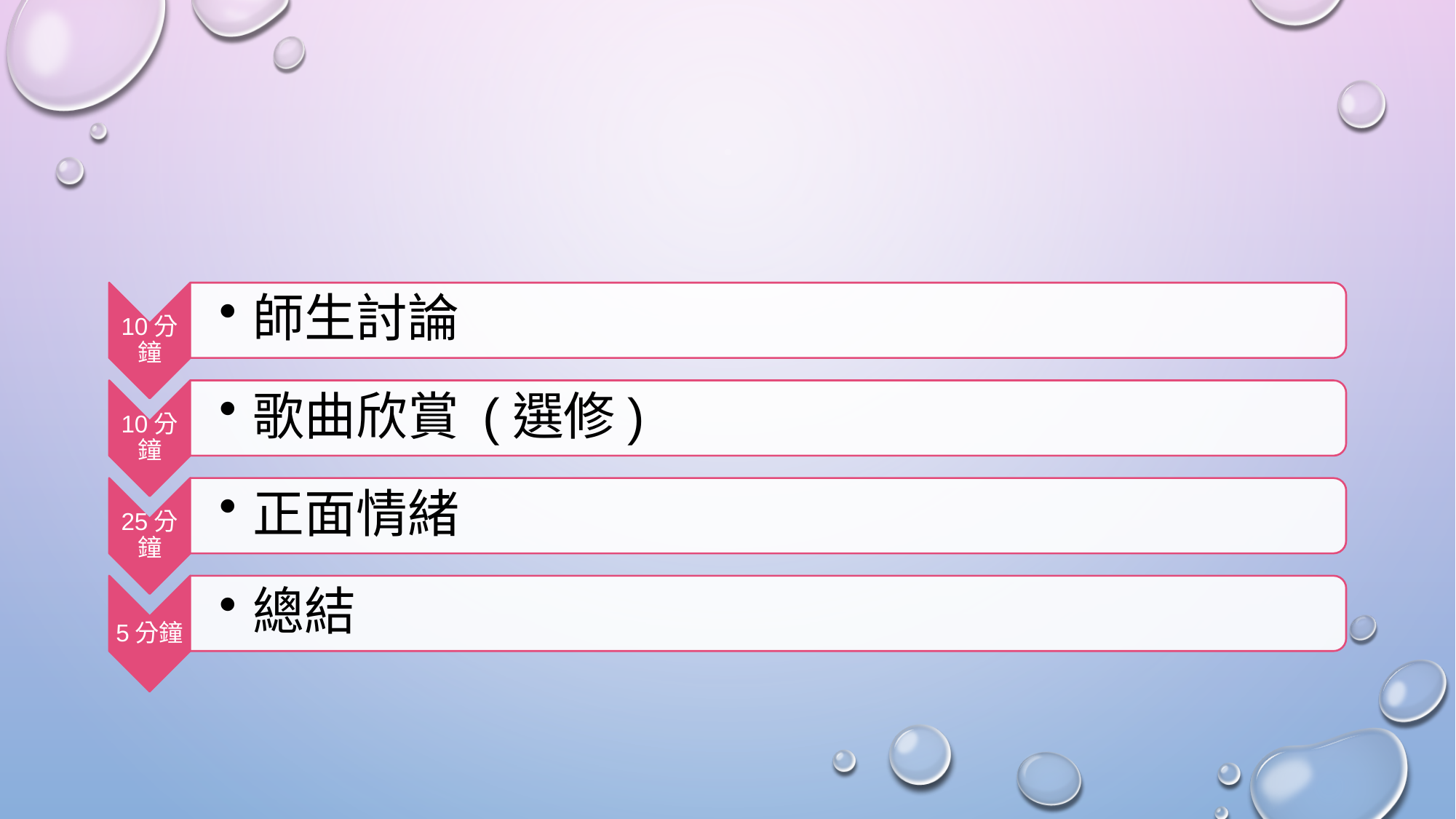

10分鐘
師生討論
10分鐘
歌曲欣賞 (選修)
25分鐘
正面情緒
5分鐘
總結